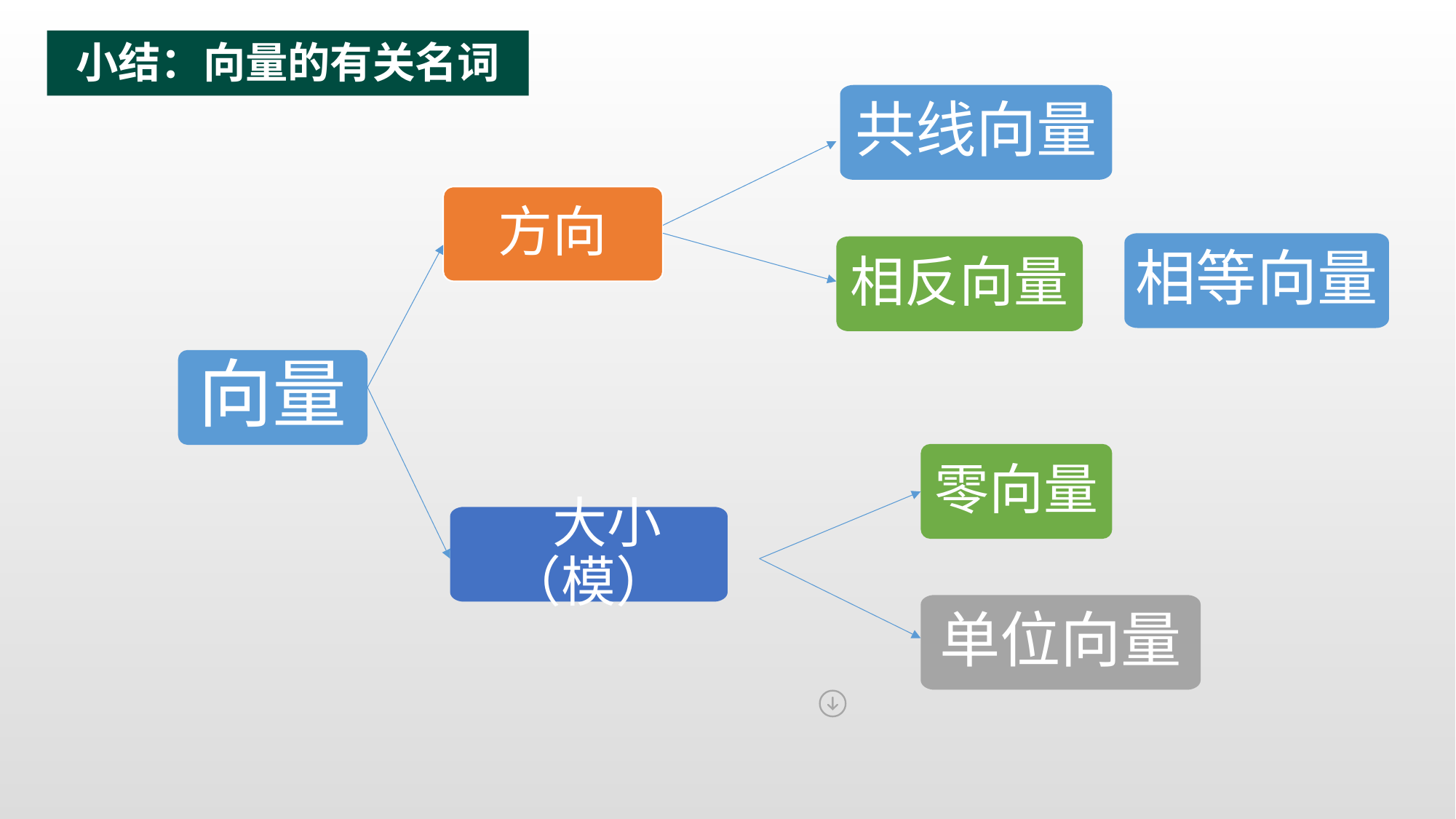

小结：向量的有关名词
共线向量
方向
相等向量
相反向量
向量
零向量
  大小（模）
单位向量